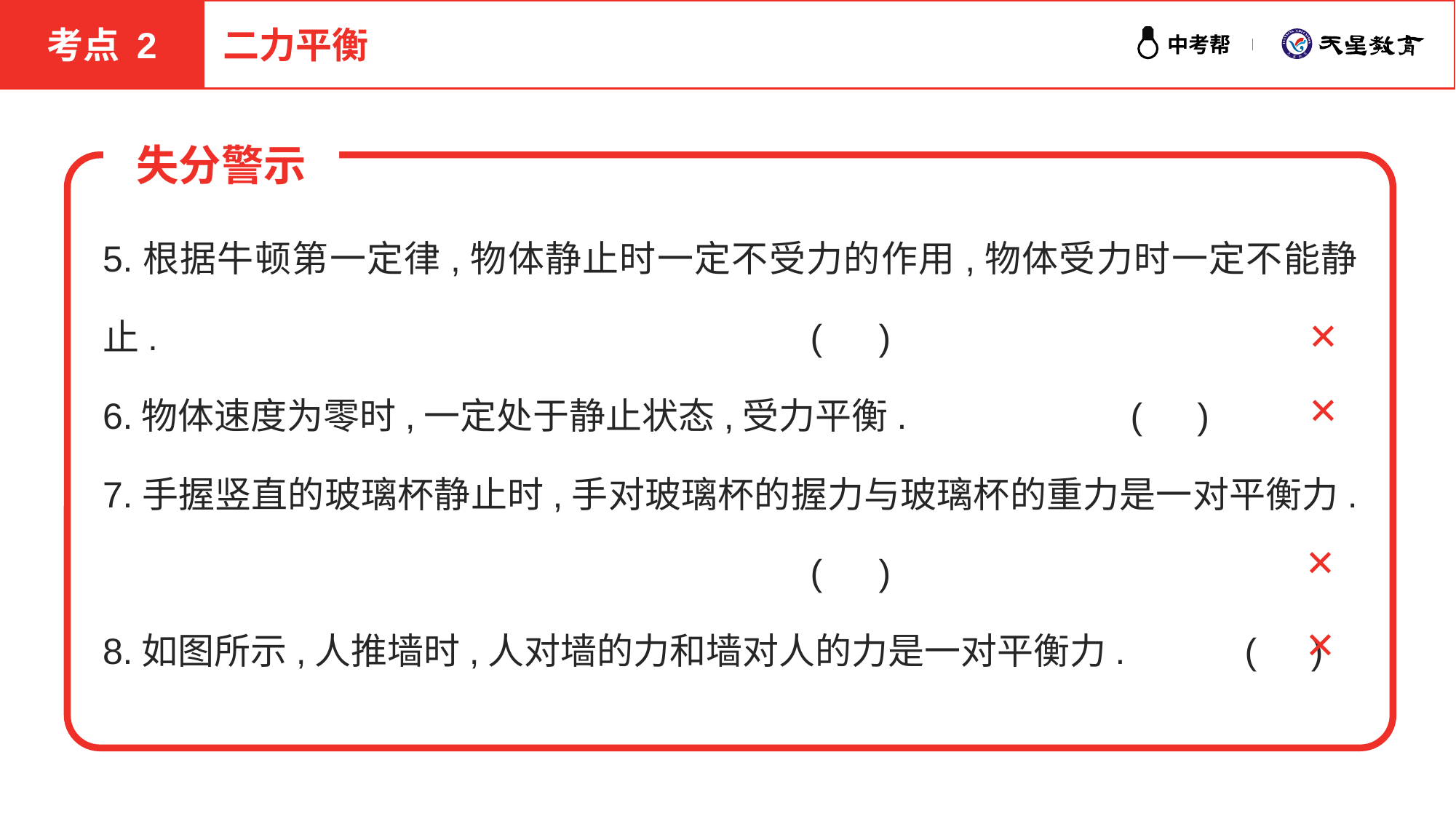

考点 2
二力平衡
失分警示

5.根据牛顿第一定律,物体静止时一定不受力的作用,物体受力时一定不能静止.	                                                           (　)
6.物体速度为零时,一定处于静止状态,受力平衡.                      (　)
7.手握竖直的玻璃杯静止时,手对玻璃杯的握力与玻璃杯的重力是一对平衡力.	                                                           (　)
8.如图所示,人推墙时,人对墙的力和墙对人的力是一对平衡力.	     (　)
✕
✕
✕
✕